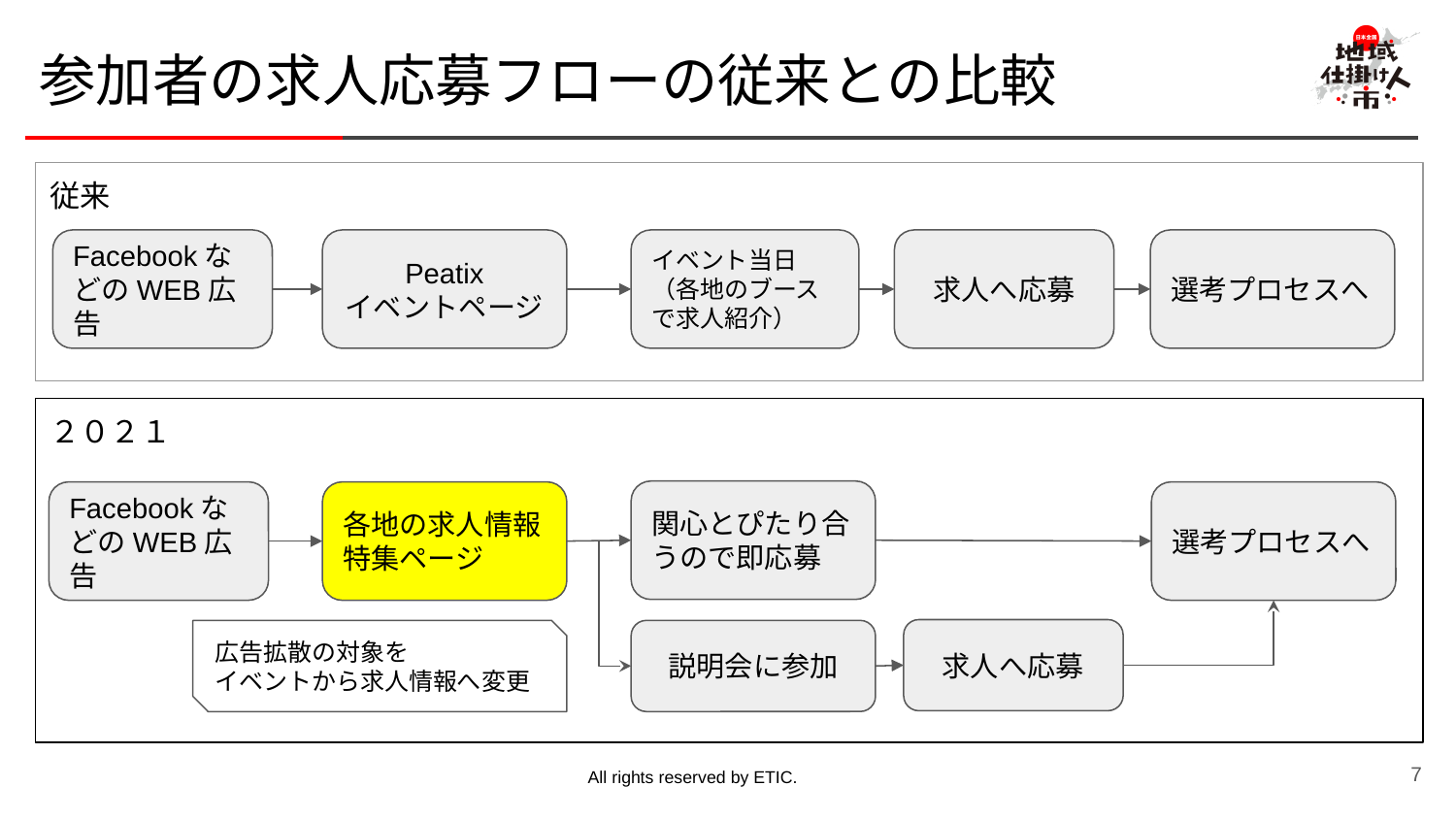

# 参加者の求人応募フローの従来との比較
従来
FacebookなどのWEB広告
Peatix
イベントページ
イベント当日
（各地のブースで求人紹介）
求人へ応募
選考プロセスへ
２０２１
関心とぴたり合うので即応募
FacebookなどのWEB広告
各地の求人情報特集ページ
選考プロセスへ
求人へ応募
広告拡散の対象を
イベントから求人情報へ変更
説明会に参加
7